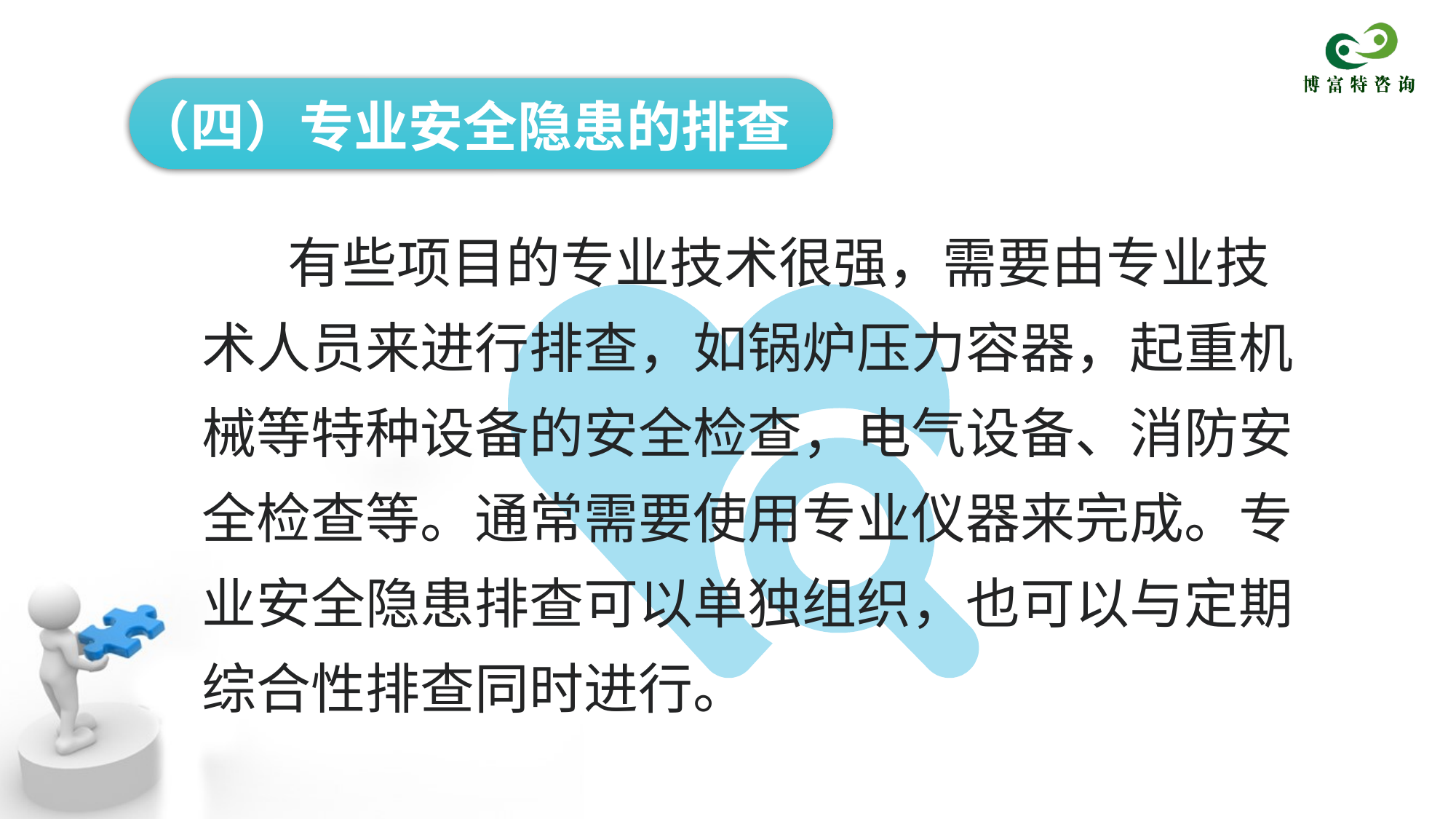

（四）专业安全隐患的排查

      有些项目的专业技术很强，需要由专业技术人员来进行排查，如锅炉压力容器，起重机械等特种设备的安全检查，电气设备、消防安全检查等。通常需要使用专业仪器来完成。专业安全隐患排查可以单独组织，也可以与定期综合性排查同时进行。